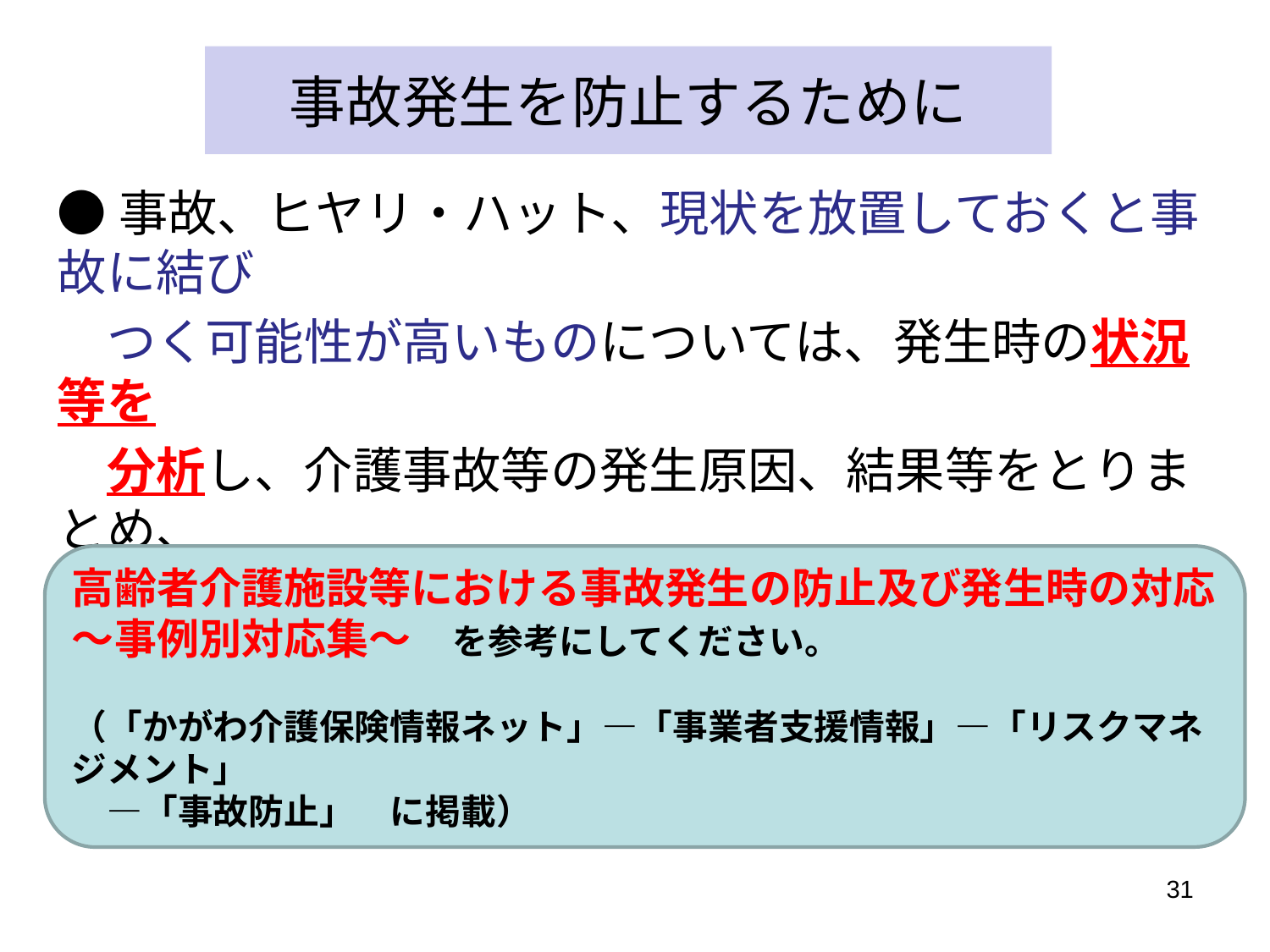

# 事故発生を防止するために
●事故、ヒヤリ・ハット、現状を放置しておくと事故に結び
　つく可能性が高いものについては、発生時の状況等を
　分析し、介護事故等の発生原因、結果等をとりまとめ、
　防止策を検討すること。
高齢者介護施設等における事故発生の防止及び発生時の対応
～事例別対応集～　を参考にしてください。

（「かがわ介護保険情報ネット」―「事業者支援情報」―「リスクマネジメント」
　―「事故防止」　に掲載）
31